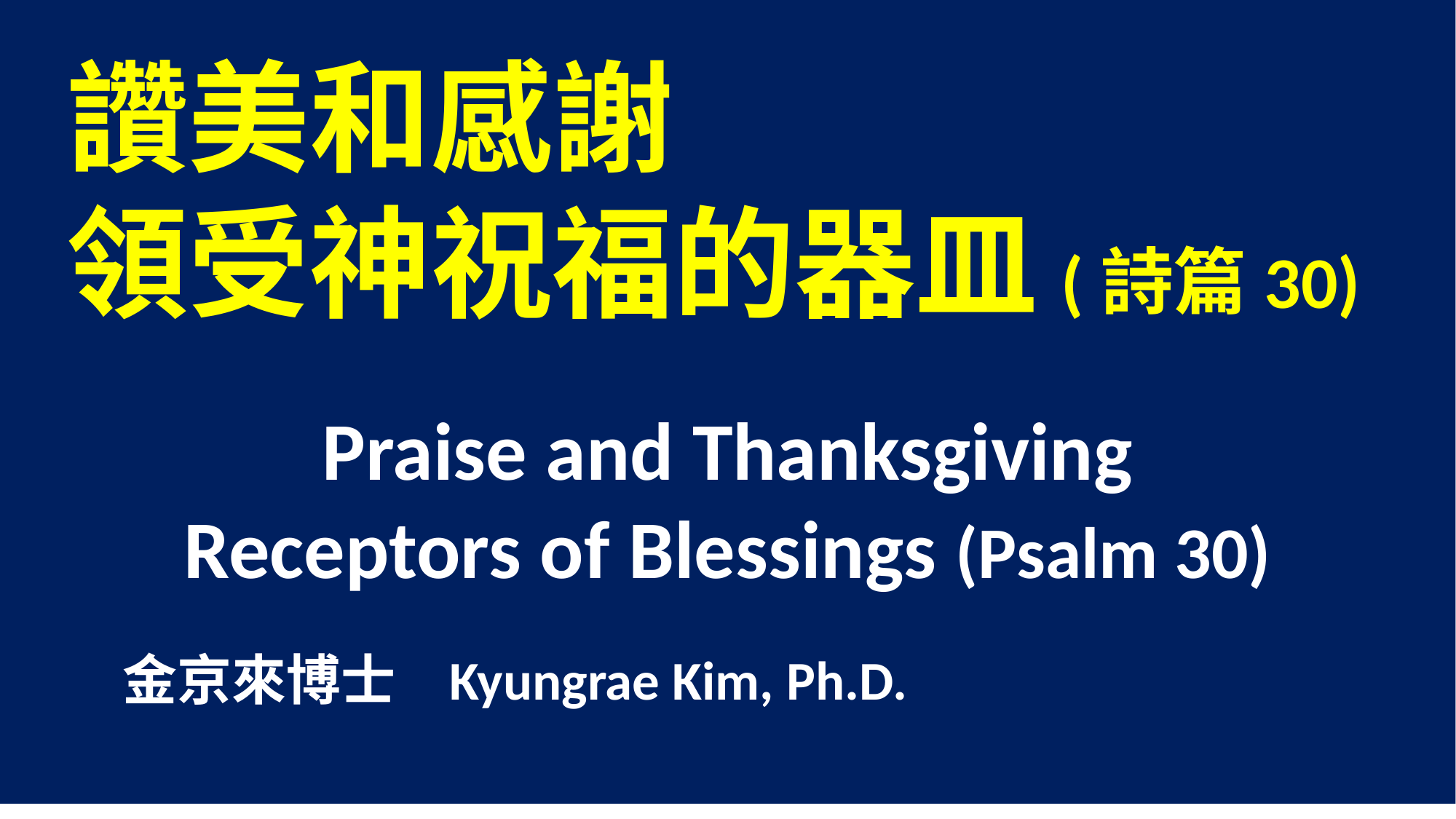

讚美和感謝
 領受神祝福的器皿 (詩篇30)

Praise and Thanksgiving
Receptors of Blessings (Psalm 30)

        金京來博士   Kyungrae Kim, Ph.D.